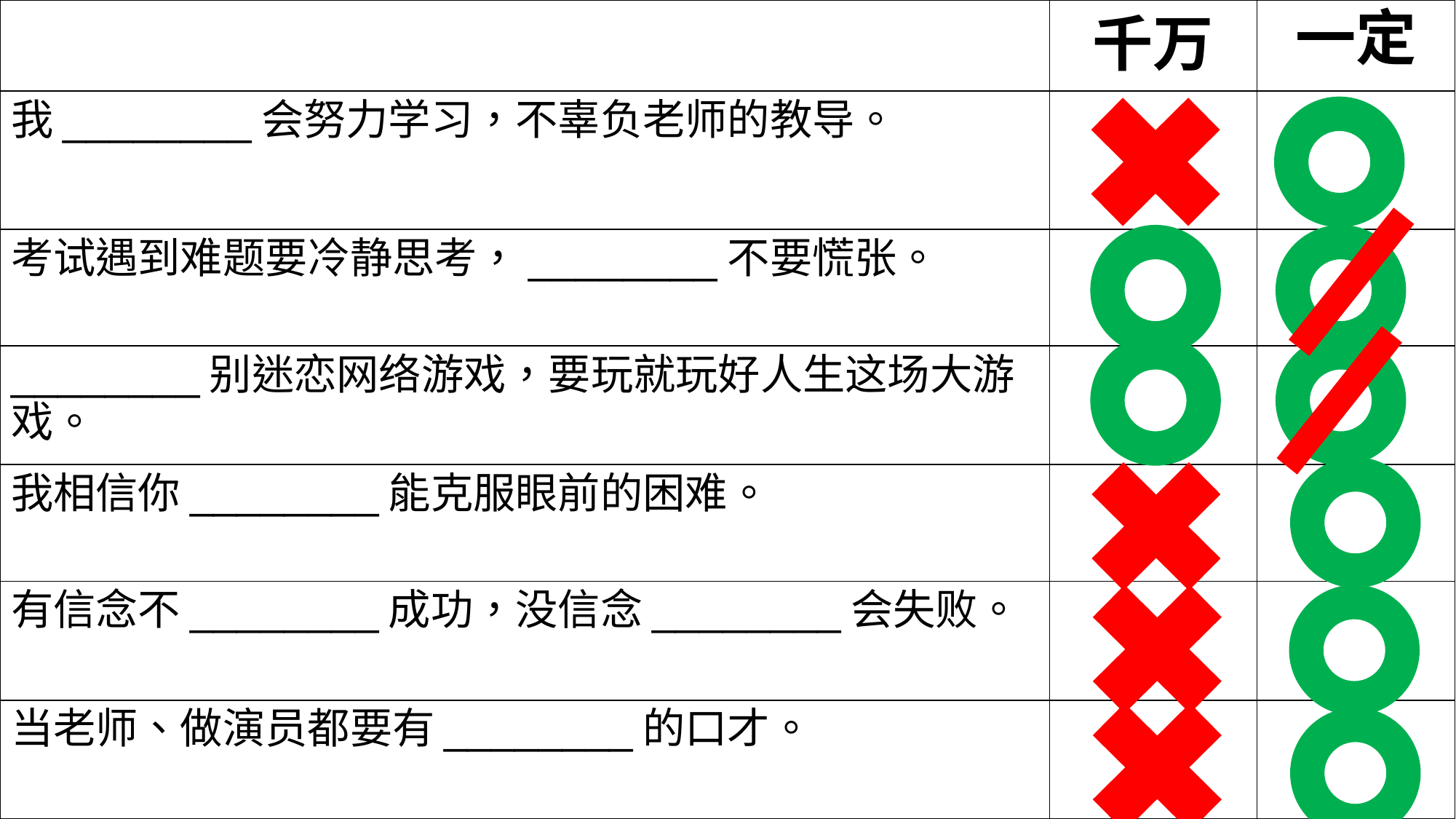

|  | 千万 | 一定 |
| --- | --- | --- |
| 我\_\_\_\_\_\_\_\_会努力学习，不辜负老师的教导。 |  |  |
| 考试遇到难题要冷静思考，\_\_\_\_\_\_\_\_不要慌张。 |  |  |
| \_\_\_\_\_\_\_\_别迷恋网络游戏，要玩就玩好人生这场大游戏。 |  |  |
| 我相信你\_\_\_\_\_\_\_\_能克服眼前的困难。 |  |  |
| 有信念不\_\_\_\_\_\_\_\_成功，没信念\_\_\_\_\_\_\_\_会失败。 |  |  |
| 当老师、做演员都要有\_\_\_\_\_\_\_\_的口才。 |  |  |